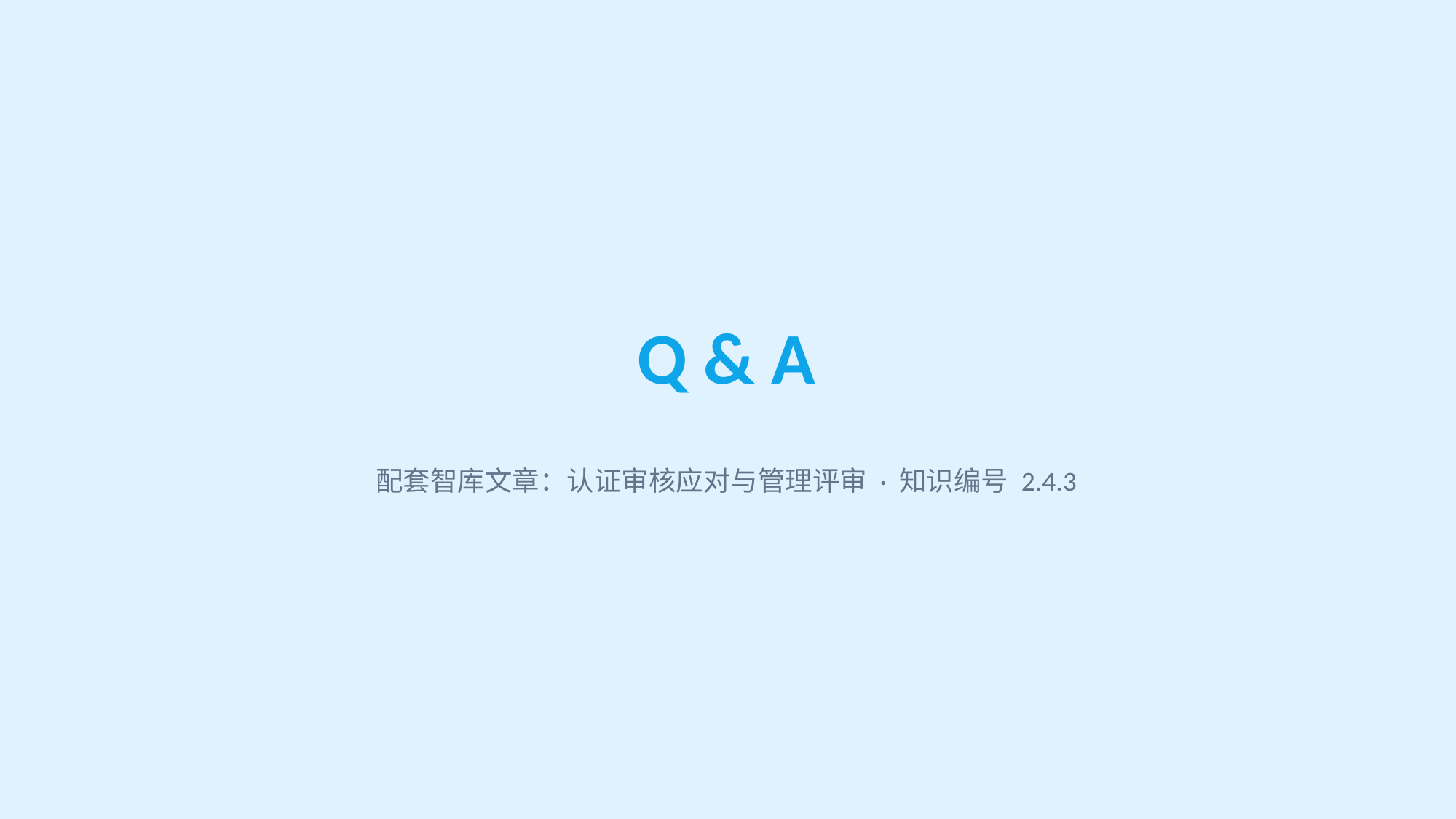

Q & A
配套智库文章：认证审核应对与管理评审 · 知识编号 2.4.3